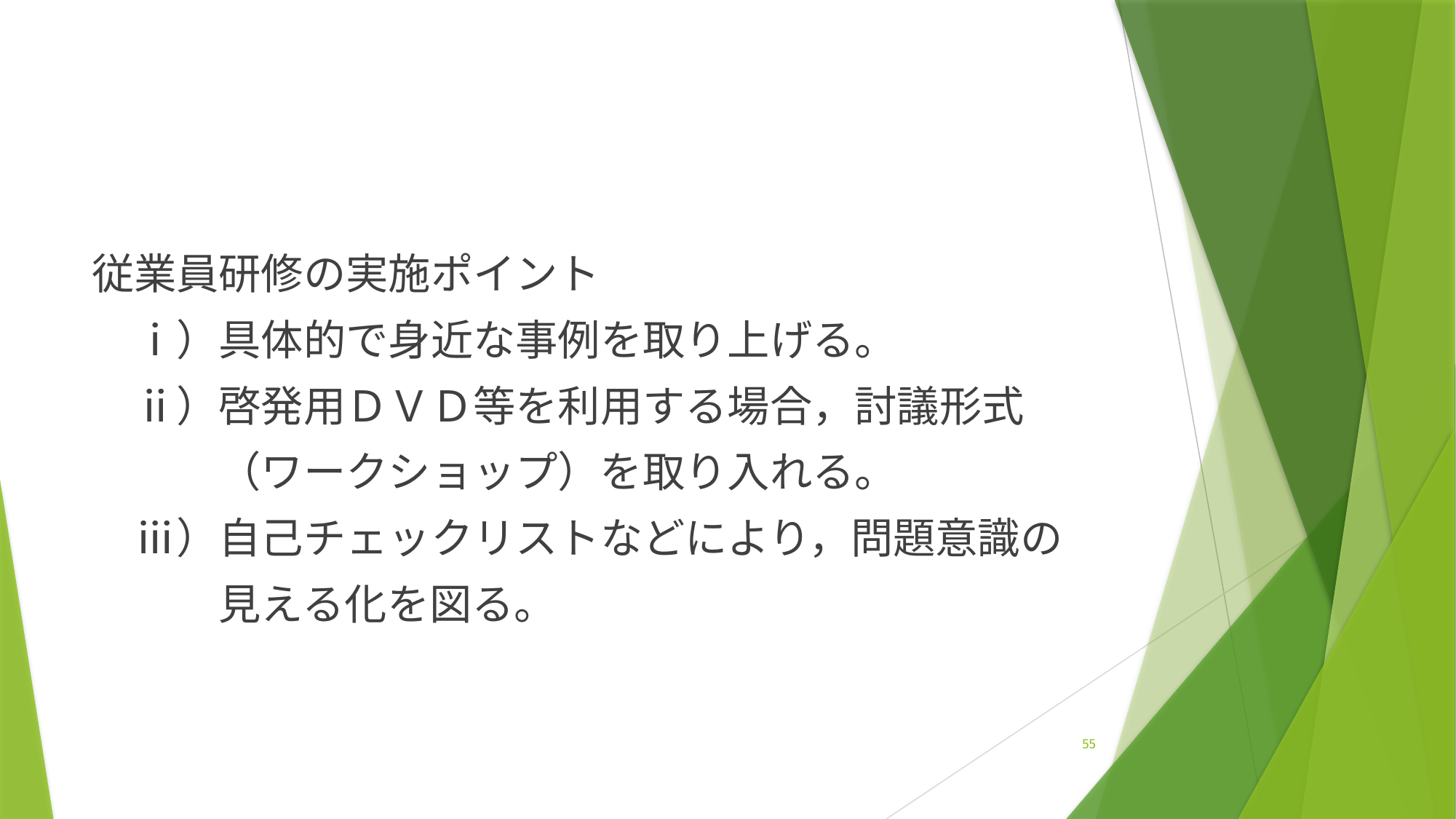

#

従業員研修の実施ポイント
　ⅰ）具体的で身近な事例を取り上げる。
　ⅱ）啓発用ＤＶＤ等を利用する場合，討議形式
　　　（ワークショップ）を取り入れる。
　ⅲ）自己チェックリストなどにより，問題意識の
　　　見える化を図る。
55